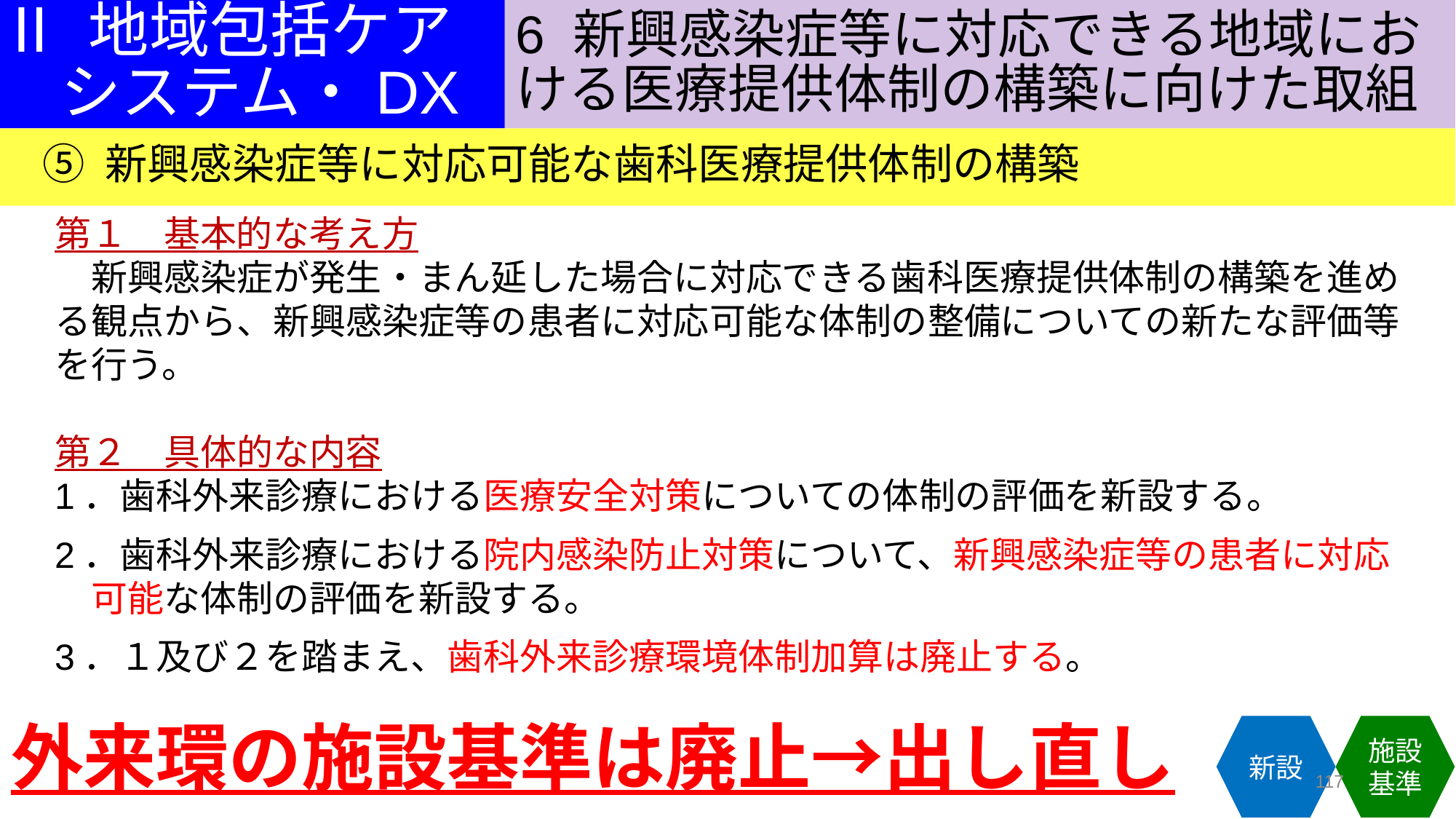

6 新興感染症等に対応できる地域における医療提供体制の構築に向けた取組
Ⅱ 地域包括ケア
　システム・DX
⑤ 新興感染症等に対応可能な歯科医療提供体制の構築
第１　基本的な考え方
　新興感染症が発生・まん延した場合に対応できる歯科医療提供体制の構築を進める観点から、新興感染症等の患者に対応可能な体制の整備についての新たな評価等を行う。

第２　具体的な内容
1．歯科外来診療における医療安全対策についての体制の評価を新設する。

2．歯科外来診療における院内感染防止対策について、新興感染症等の患者に対応
　可能な体制の評価を新設する。

3．１及び２を踏まえ、歯科外来診療環境体制加算は廃止する。

外来環の施設基準は廃止→出し直し

新設
施設基準
117